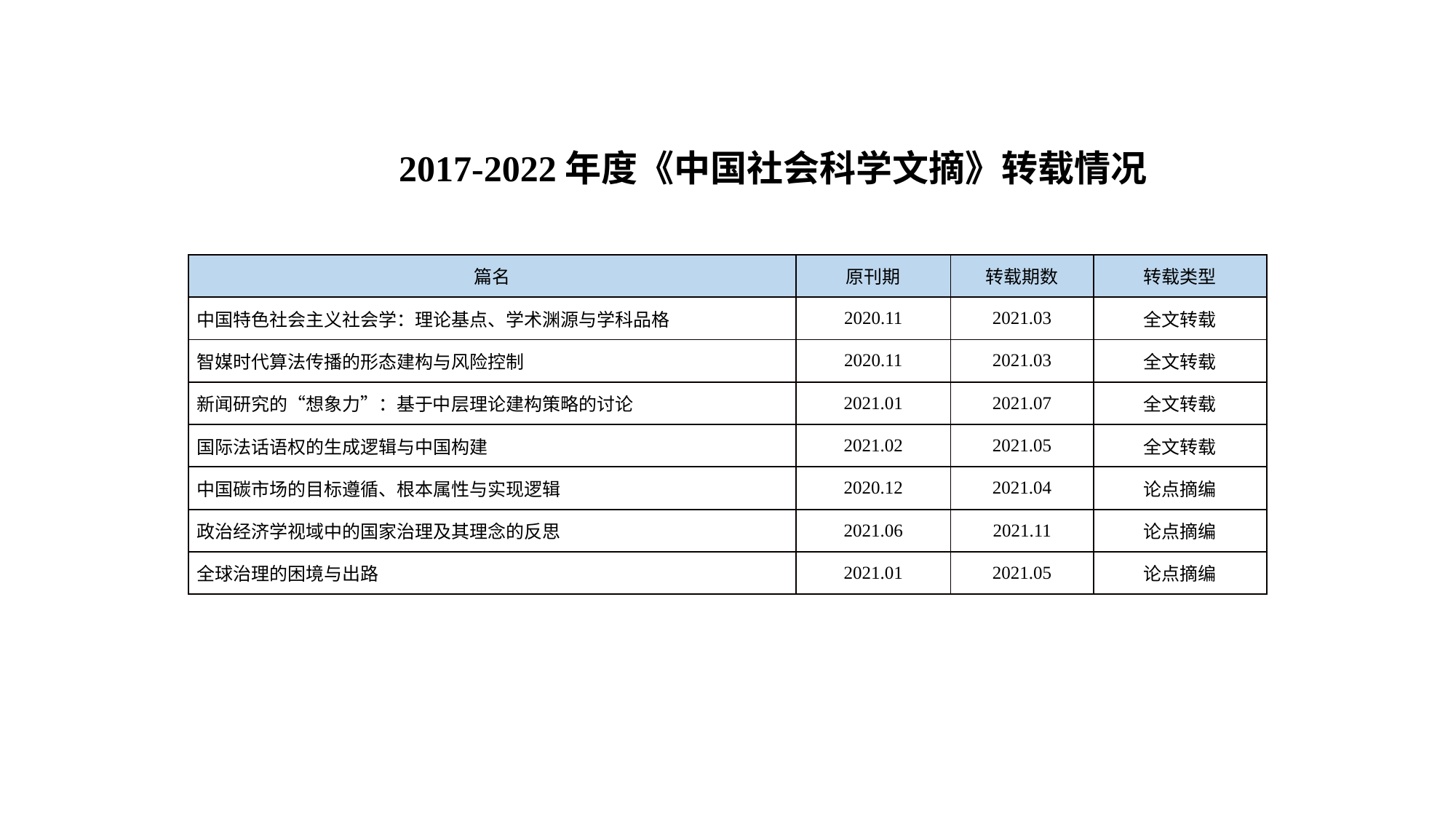

2017-2022年度《中国社会科学文摘》转载情况
| 篇名 | 原刊期 | 转载期数 | 转载类型 |
| --- | --- | --- | --- |
| 中国特色社会主义社会学：理论基点、学术渊源与学科品格 | 2020.11 | 2021.03 | 全文转载 |
| 智媒时代算法传播的形态建构与风险控制 | 2020.11 | 2021.03 | 全文转载 |
| 新闻研究的“想象力”：基于中层理论建构策略的讨论 | 2021.01 | 2021.07 | 全文转载 |
| 国际法话语权的生成逻辑与中国构建 | 2021.02 | 2021.05 | 全文转载 |
| 中国碳市场的目标遵循、根本属性与实现逻辑 | 2020.12 | 2021.04 | 论点摘编 |
| 政治经济学视域中的国家治理及其理念的反思 | 2021.06 | 2021.11 | 论点摘编 |
| 全球治理的困境与出路 | 2021.01 | 2021.05 | 论点摘编 |